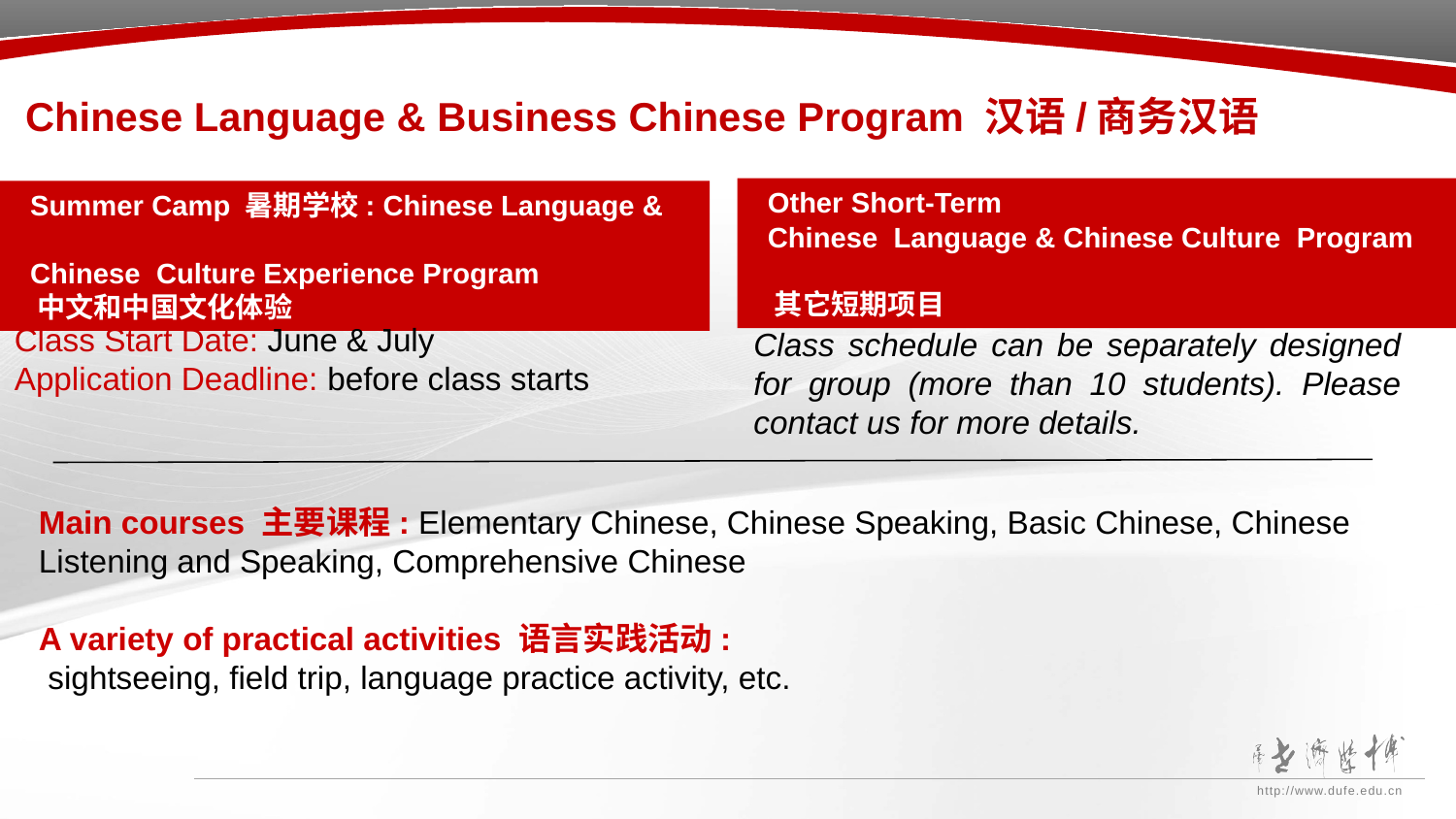

Chinese Language & Business Chinese Program 汉语/商务汉语
  Other Short-Term
  Chinese  Language & Chinese Culture  Program
  其它短期项目
  Summer Camp 暑期学校: Chinese Language &
  Chinese  Culture Experience Program
  中文和中国文化体验

Class Start Date: June & July
Application Deadline: before class starts
Class schedule can be separately designed for group (more than 10 students). Please contact us for more details.
Main courses 主要课程: Elementary Chinese, Chinese Speaking, Basic Chinese, Chinese Listening and Speaking, Comprehensive Chinese

A variety of practical activities 语言实践活动:
 sightseeing, field trip, language practice activity, etc.